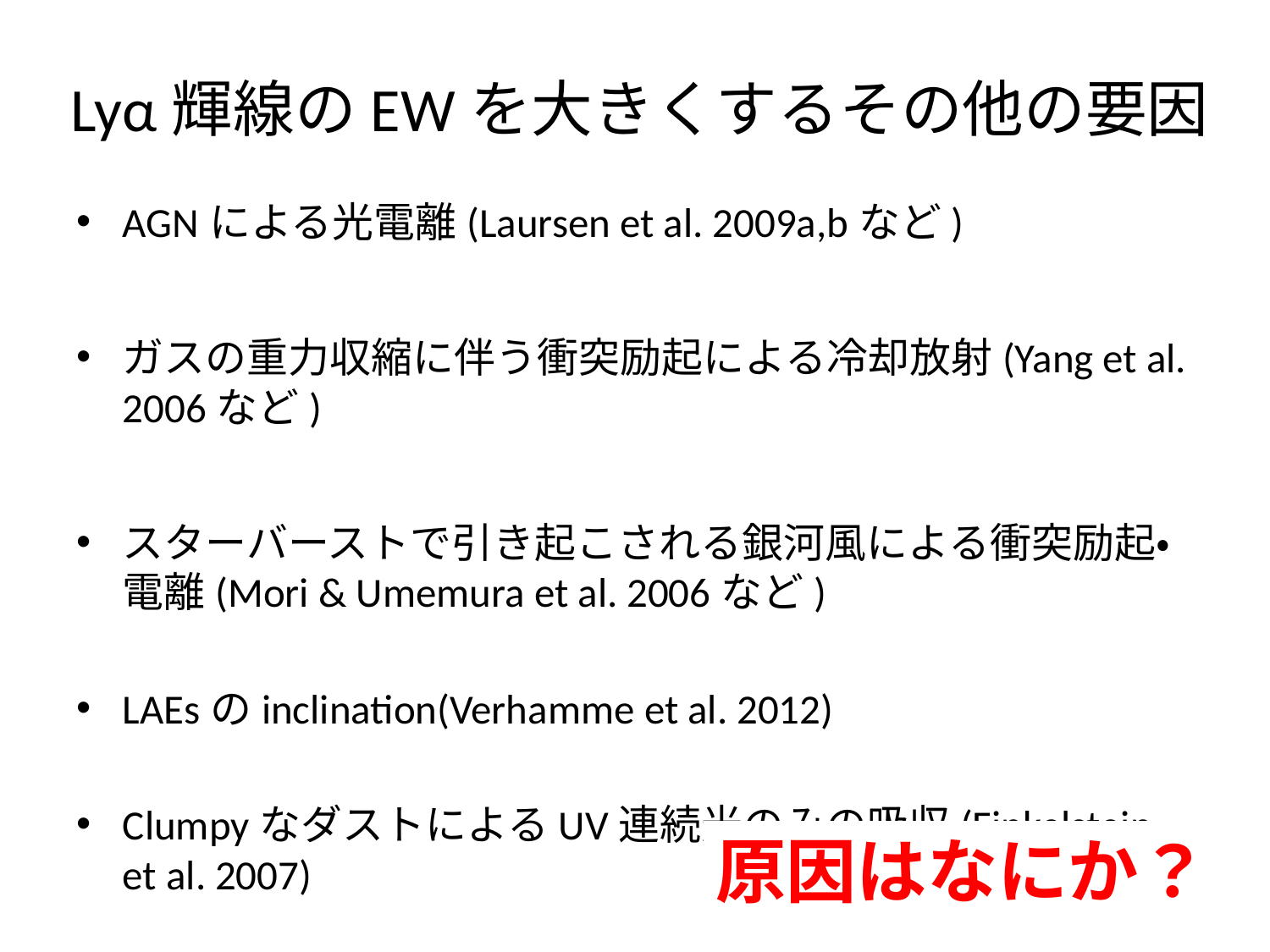

# Lyα輝線のEWを大きくするその他の要因
AGNによる光電離(Laursen et al. 2009a,bなど)

ガスの重力収縮に伴う衝突励起による冷却放射(Yang et al. 2006など)

スターバーストで引き起こされる銀河風による衝突励起・電離(Mori & Umemura et al. 2006など)

LAEsのinclination(Verhamme et al. 2012)

ClumpyなダストによるUV連続光のみの吸収(Finkelstein et al. 2007)

原因はなにか？